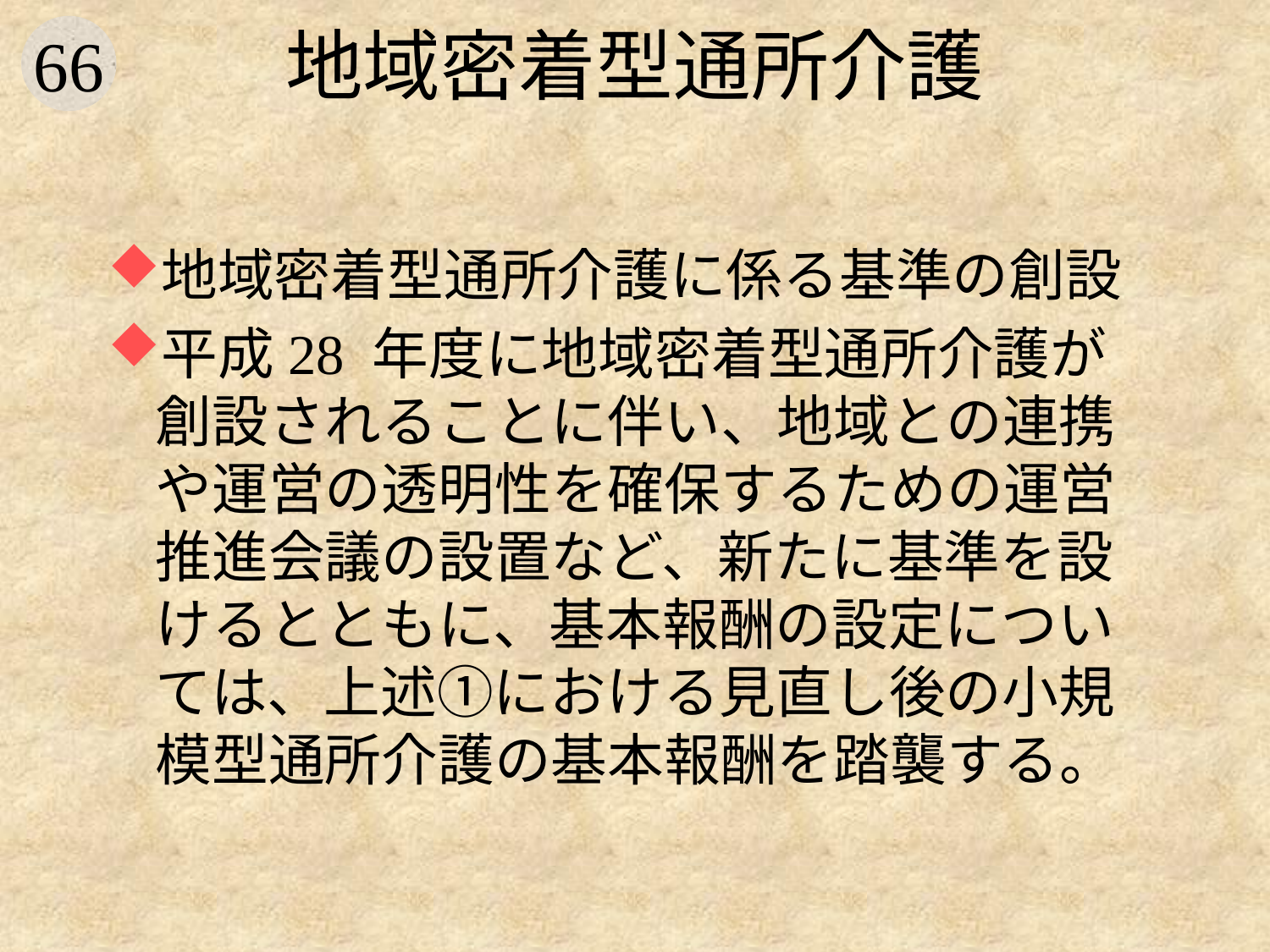

# 地域密着型通所介護
地域密着型通所介護に係る基準の創設
平成28 年度に地域密着型通所介護が創設されることに伴い、地域との連携や運営の透明性を確保するための運営推進会議の設置など、新たに基準を設けるとともに、基本報酬の設定については、上述①における見直し後の小規模型通所介護の基本報酬を踏襲する。